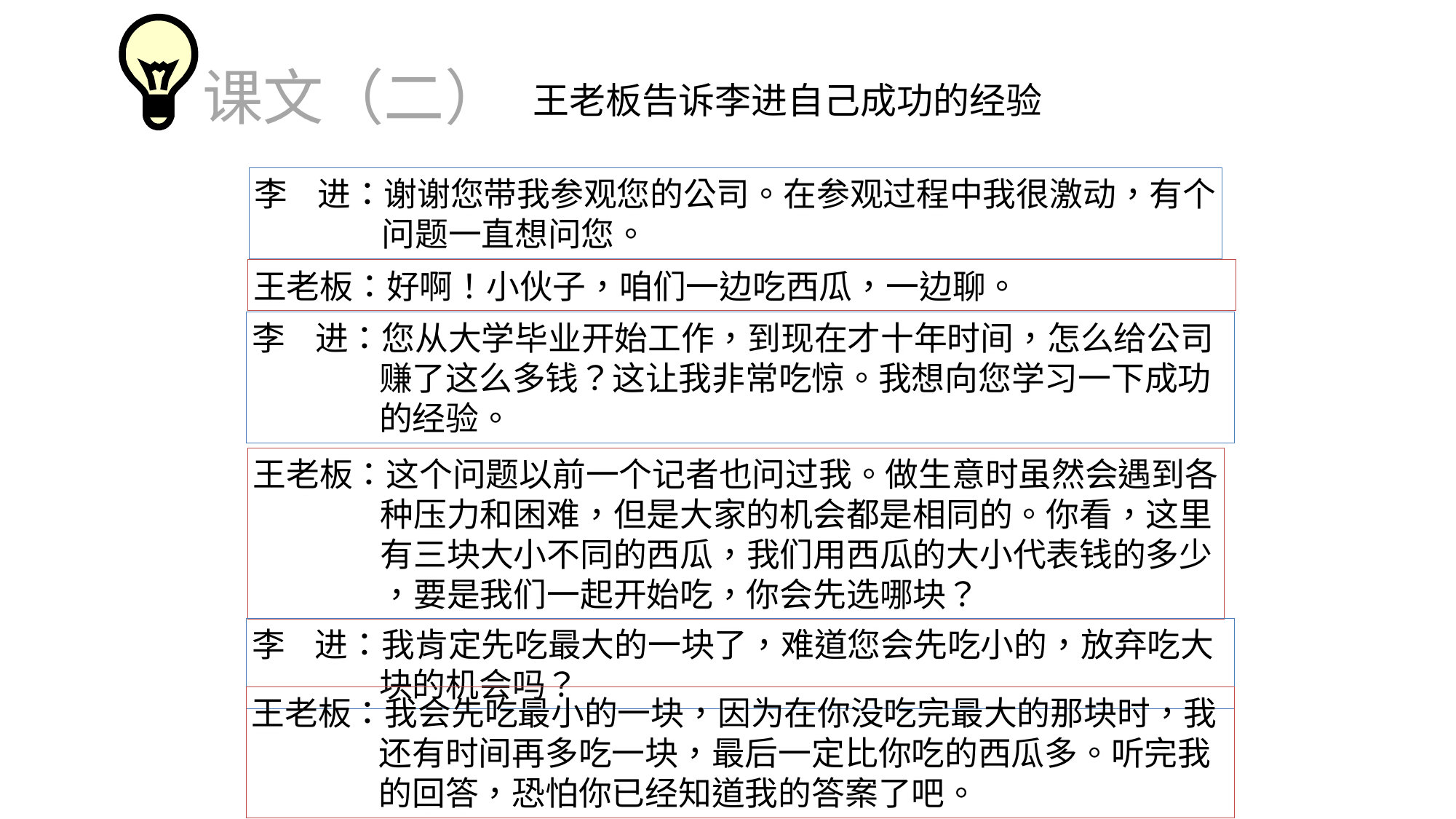

课文（二）
王老板告诉李进自己成功的经验
李    进：谢谢您带我参观您的公司。在参观过程中我很激动，有个
                问题一直想问您。
王老板：好啊！小伙子，咱们一边吃西瓜，一边聊。
李    进：您从大学毕业开始工作，到现在才十年时间，怎么给公司
                赚了这么多钱？这让我非常吃惊。我想向您学习一下成功
                的经验。
王老板：这个问题以前一个记者也问过我。做生意时虽然会遇到各
                种压力和困难，但是大家的机会都是相同的。你看，这里
                有三块大小不同的西瓜，我们用西瓜的大小代表钱的多少
                ，要是我们一起开始吃，你会先选哪块？
李    进：我肯定先吃最大的一块了，难道您会先吃小的，放弃吃大
                块的机会吗？
王老板：我会先吃最小的一块，因为在你没吃完最大的那块时，我
                还有时间再多吃一块，最后一定比你吃的西瓜多。听完我
                的回答，恐怕你已经知道我的答案了吧。